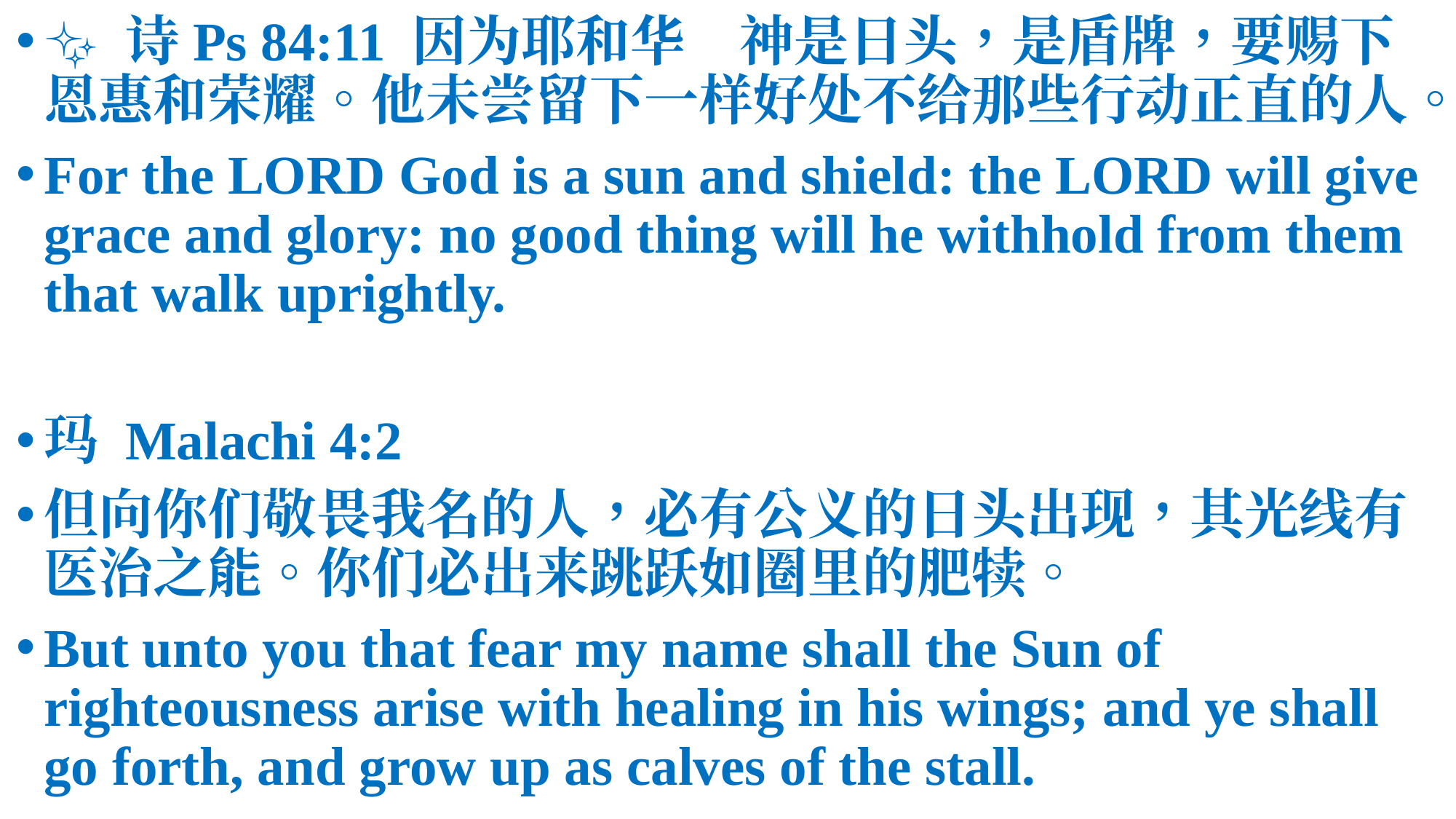

✨ 诗Ps 84:11 因为耶和华　神是日头，是盾牌，要赐下恩惠和荣耀。他未尝留下一样好处不给那些行动正直的人。
For the LORD God is a sun and shield: the LORD will give grace and glory: no good thing will he withhold from them that walk uprightly.

玛 Malachi 4:2
但向你们敬畏我名的人，必有公义的日头出现，其光线有医治之能。你们必出来跳跃如圈里的肥犊。
But unto you that fear my name shall the Sun of righteousness arise with healing in his wings; and ye shall go forth, and grow up as calves of the stall.